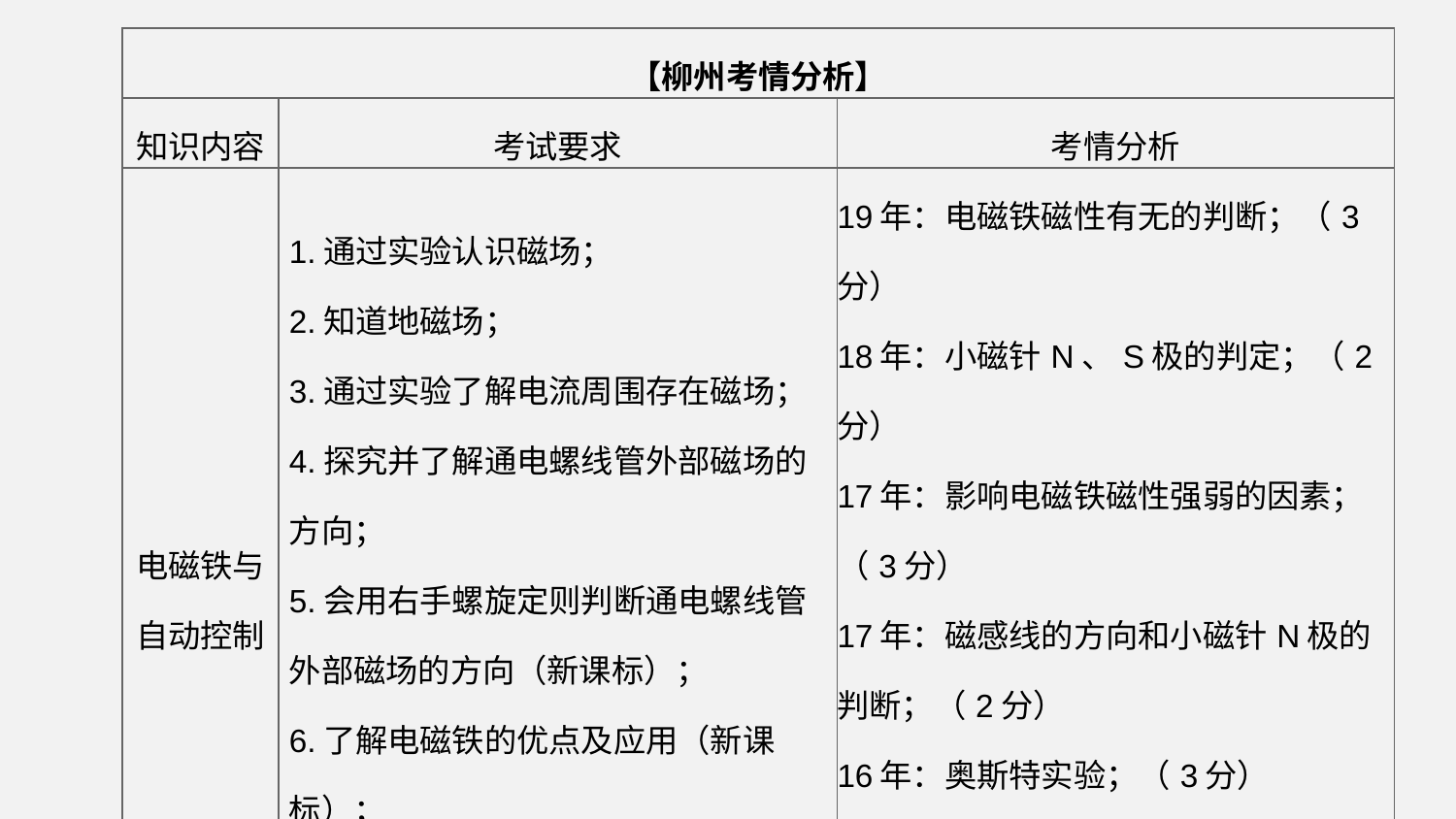

| 【柳州考情分析】 |  |  |
| --- | --- | --- |
| 知识内容 | 考试要求 | 考情分析 |
| 电磁铁与 自动控制 | 1.通过实验认识磁场； 2.知道地磁场； 3.通过实验了解电流周围存在磁场； 4.探究并了解通电螺线管外部磁场的方向； 5.会用右手螺旋定则判断通电螺线管外部磁场的方向（新课标）； 6.了解电磁铁的优点及应用（新课标）； 7.了解电磁继电器的工作原理及应用（新课标） | 19年：电磁铁磁性有无的判断；（3分） 18年：小磁针N、S极的判定；（2分） 17年：影响电磁铁磁性强弱的因素；（3分） 17年：磁感线的方向和小磁针N极的判断；（2分） 16年：奥斯特实验；（3分） 16年：磁极间的相互作用；（1分） 14年：增大电磁铁磁性；（3分） 14年：磁感线作图；（2分） |